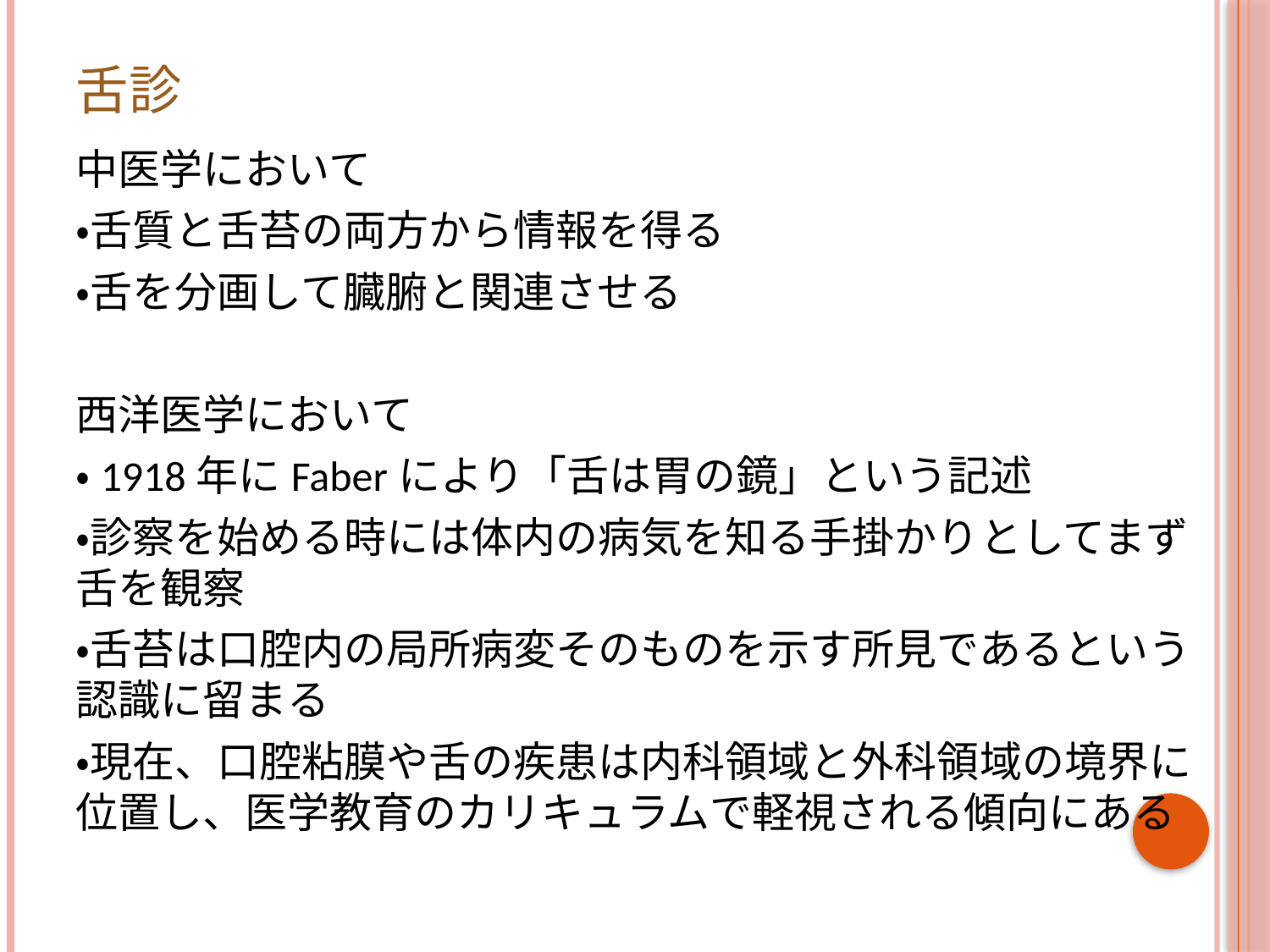

# 舌診
中医学において
・舌質と舌苔の両方から情報を得る
・舌を分画して臓腑と関連させる

西洋医学において
・1918年にFaberにより「舌は胃の鏡」という記述
・診察を始める時には体内の病気を知る手掛かりとしてまず舌を観察
・舌苔は口腔内の局所病変そのものを示す所見であるという認識に留まる
・現在、口腔粘膜や舌の疾患は内科領域と外科領域の境界に位置し、医学教育のカリキュラムで軽視される傾向にある